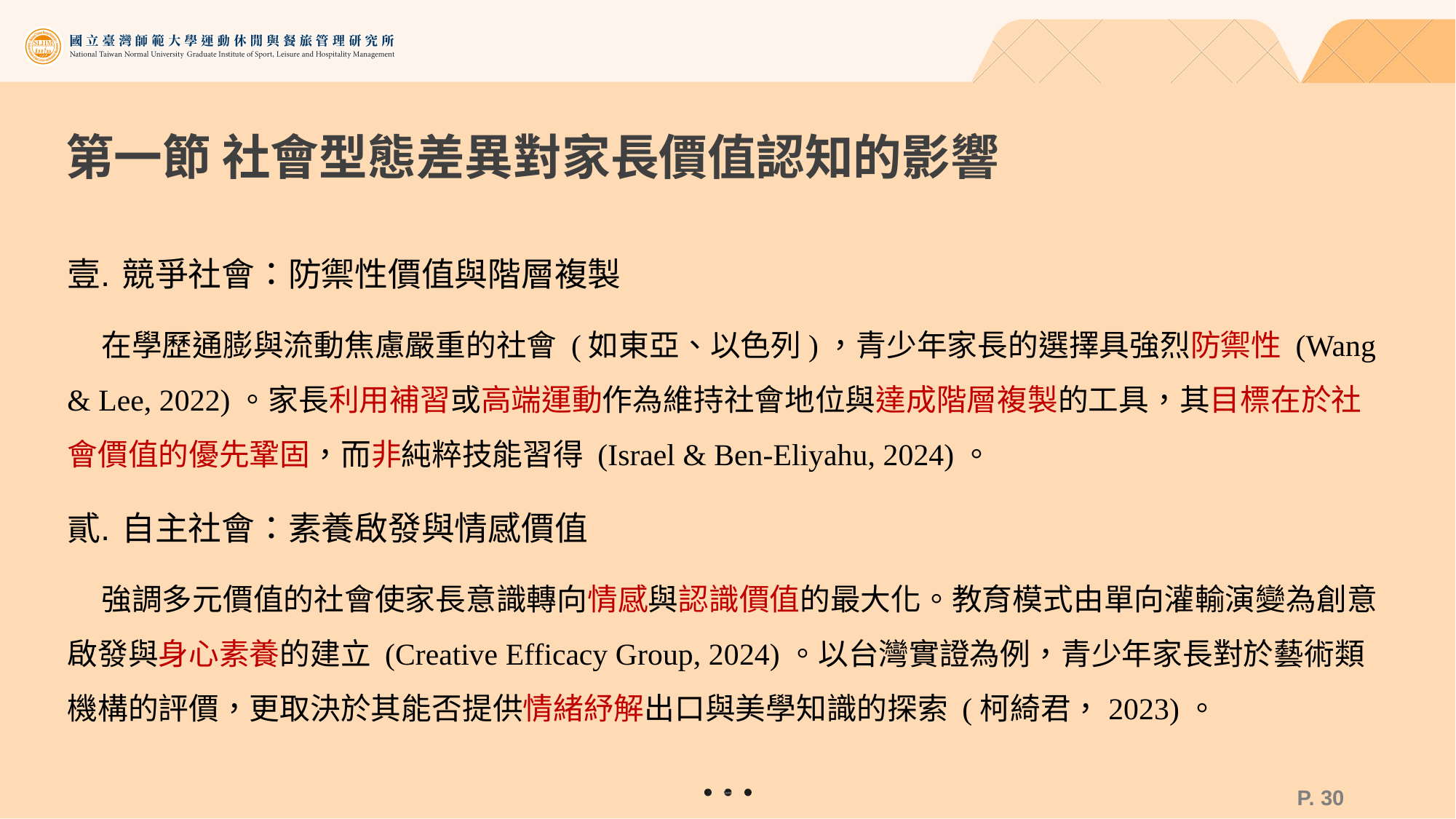

# 第一節 社會型態差異對家長價值認知的影響
競爭社會：防禦性價值與階層複製
    在學歷通膨與流動焦慮嚴重的社會 (如東亞、以色列)，青少年家長的選擇具強烈防禦性 (Wang & Lee, 2022)。家長利用補習或高端運動作為維持社會地位與達成階層複製的工具，其目標在於社會價值的優先鞏固，而非純粹技能習得 (Israel & Ben-Eliyahu, 2024)。
自主社會：素養啟發與情感價值
    強調多元價值的社會使家長意識轉向情感與認識價值的最大化。教育模式由單向灌輸演變為創意啟發與身心素養的建立 (Creative Efficacy Group, 2024)。以台灣實證為例，青少年家長對於藝術類機構的評價，更取決於其能否提供情緒紓解出口與美學知識的探索 (柯綺君，2023)。
P. 30